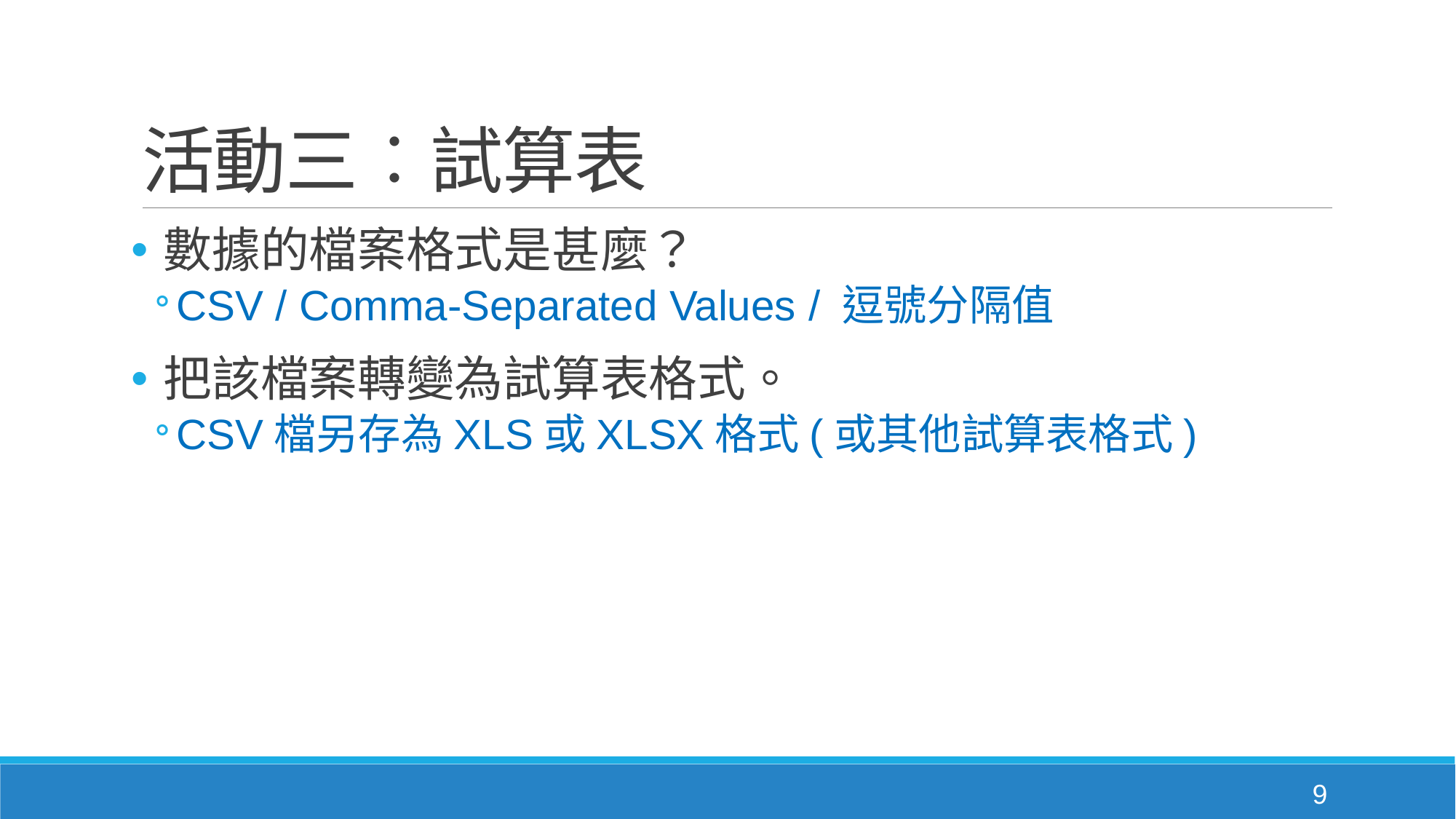

# 活動三︰試算表
數據的檔案格式是甚麼？
CSV / Comma-Separated Values / 逗號分隔值
把該檔案轉變為試算表格式。
CSV檔另存為XLS或XLSX格式(或其他試算表格式)
9